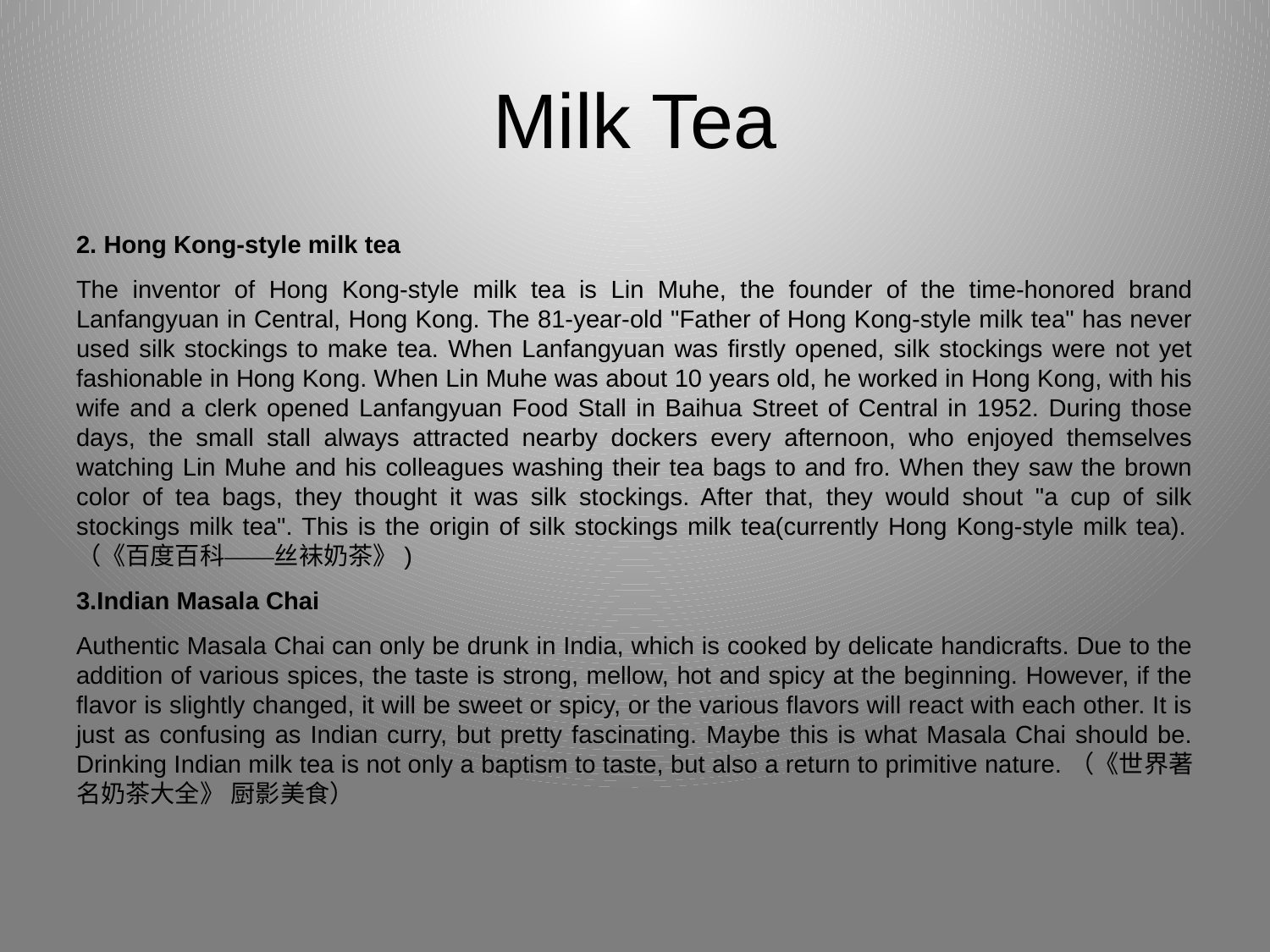

# Milk Tea
2. Hong Kong-style milk tea
The inventor of Hong Kong-style milk tea is Lin Muhe, the founder of the time-honored brand Lanfangyuan in Central, Hong Kong. The 81-year-old "Father of Hong Kong-style milk tea" has never used silk stockings to make tea. When Lanfangyuan was firstly opened, silk stockings were not yet fashionable in Hong Kong. When Lin Muhe was about 10 years old, he worked in Hong Kong, with his wife and a clerk opened Lanfangyuan Food Stall in Baihua Street of Central in 1952. During those days, the small stall always attracted nearby dockers every afternoon, who enjoyed themselves watching Lin Muhe and his colleagues washing their tea bags to and fro. When they saw the brown color of tea bags, they thought it was silk stockings. After that, they would shout "a cup of silk stockings milk tea". This is the origin of silk stockings milk tea(currently Hong Kong-style milk tea).（《百度百科——丝袜奶茶》)
3.Indian Masala Chai
Authentic Masala Chai can only be drunk in India, which is cooked by delicate handicrafts. Due to the addition of various spices, the taste is strong, mellow, hot and spicy at the beginning. However, if the flavor is slightly changed, it will be sweet or spicy, or the various flavors will react with each other. It is just as confusing as Indian curry, but pretty fascinating. Maybe this is what Masala Chai should be. Drinking Indian milk tea is not only a baptism to taste, but also a return to primitive nature.（《世界著名奶茶大全》 厨影美食）